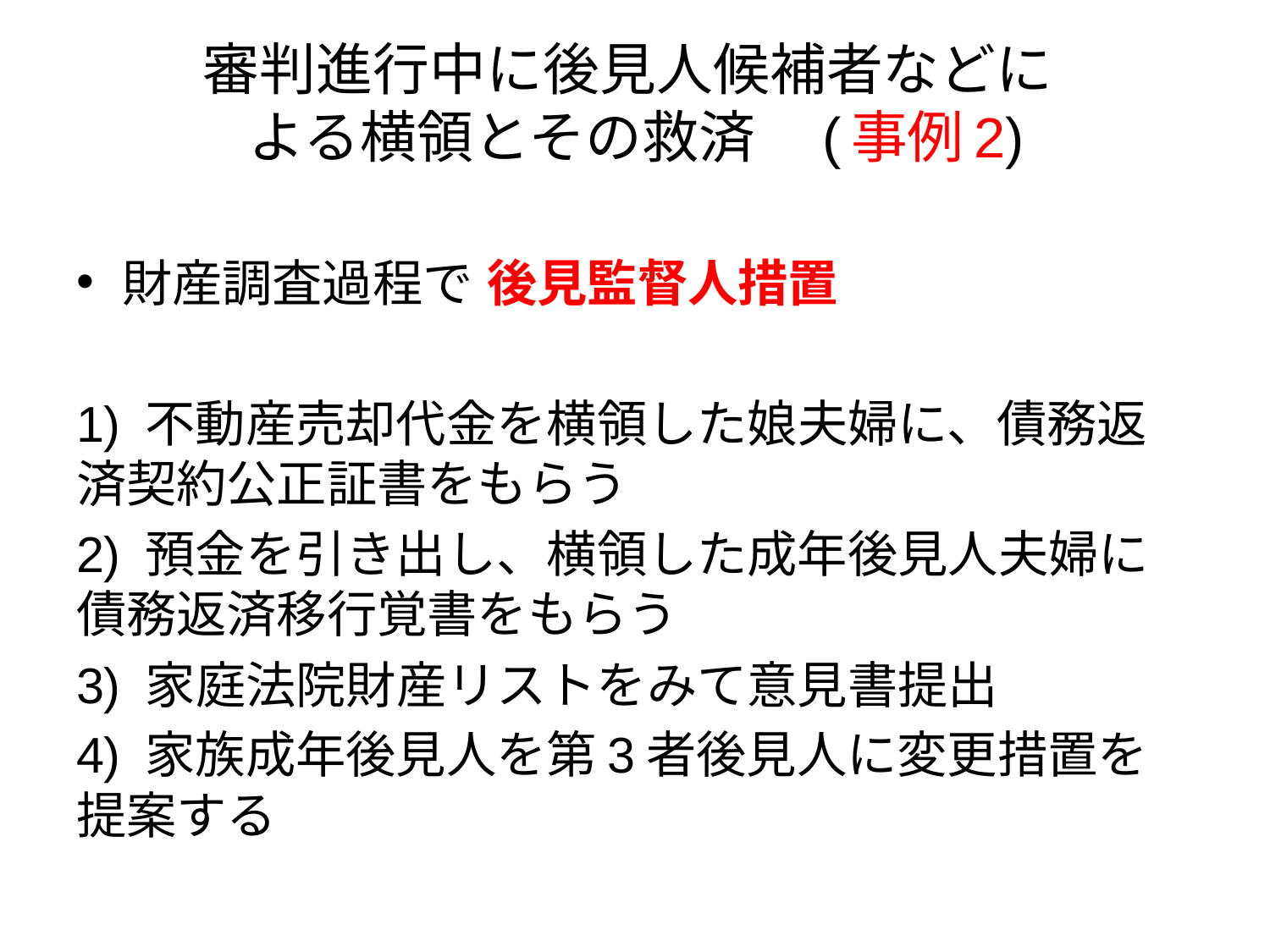

# 審判進行中に後見人候補者などに よる横領とその救済　(事例2)
財産調査過程で 後見監督人措置

1) 不動産売却代金を横領した娘夫婦に、債務返済契約公正証書をもらう
2) 預金を引き出し、横領した成年後見人夫婦に債務返済移行覚書をもらう
3) 家庭法院財産リストをみて意見書提出
4) 家族成年後見人を第3者後見人に変更措置を提案する